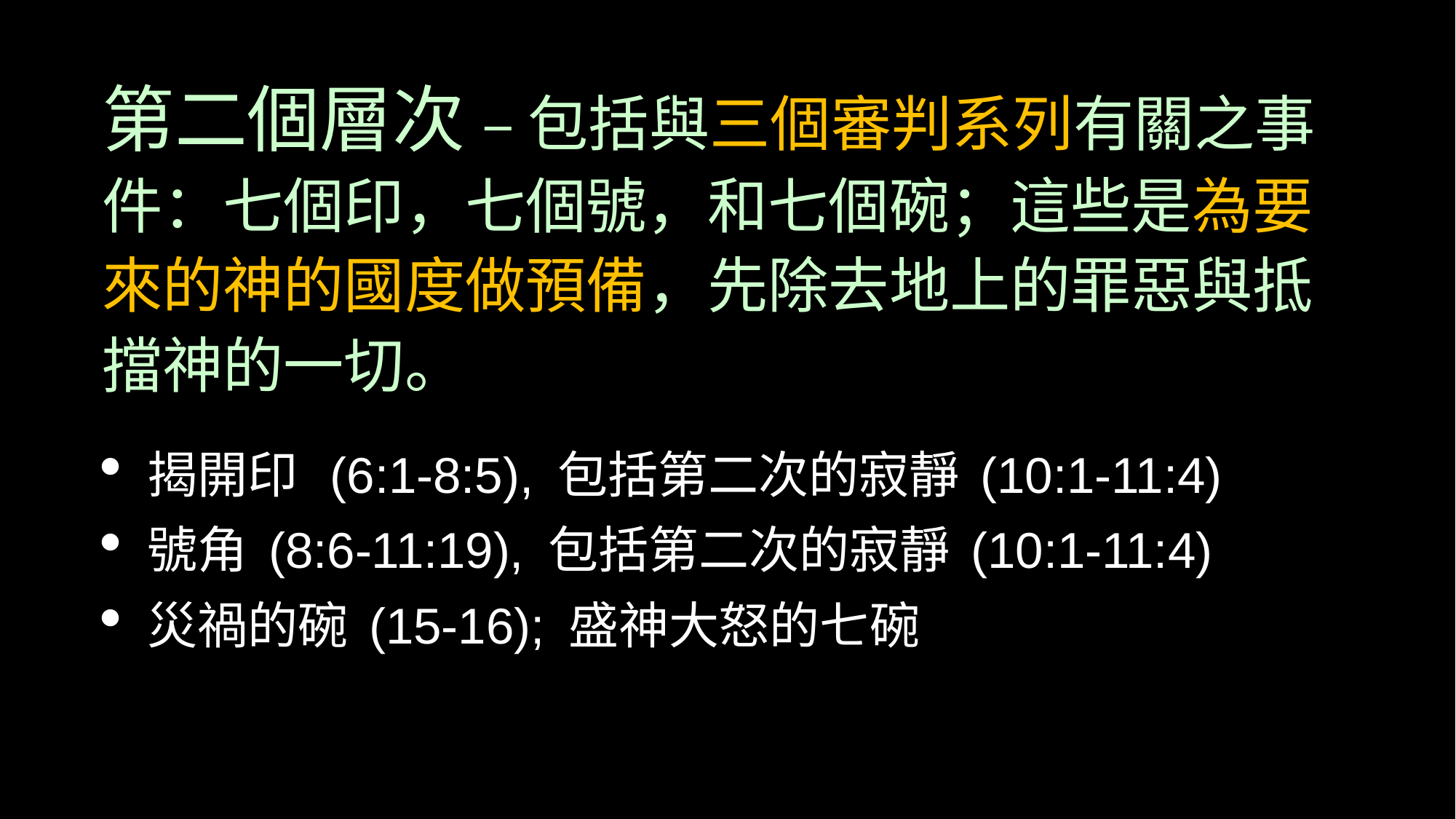

# 第二個層次 – 包括與三個審判系列有關之事件：七個印，七個號，和七個碗；這些是為要來的神的國度做預備，先除去地上的罪惡與抵擋神的一切。
揭開印  (6:1-8:5), 包括第二次的寂靜 (10:1-11:4)
號角 (8:6-11:19), 包括第二次的寂靜 (10:1-11:4)
災禍的碗 (15-16); 盛神大怒的七碗